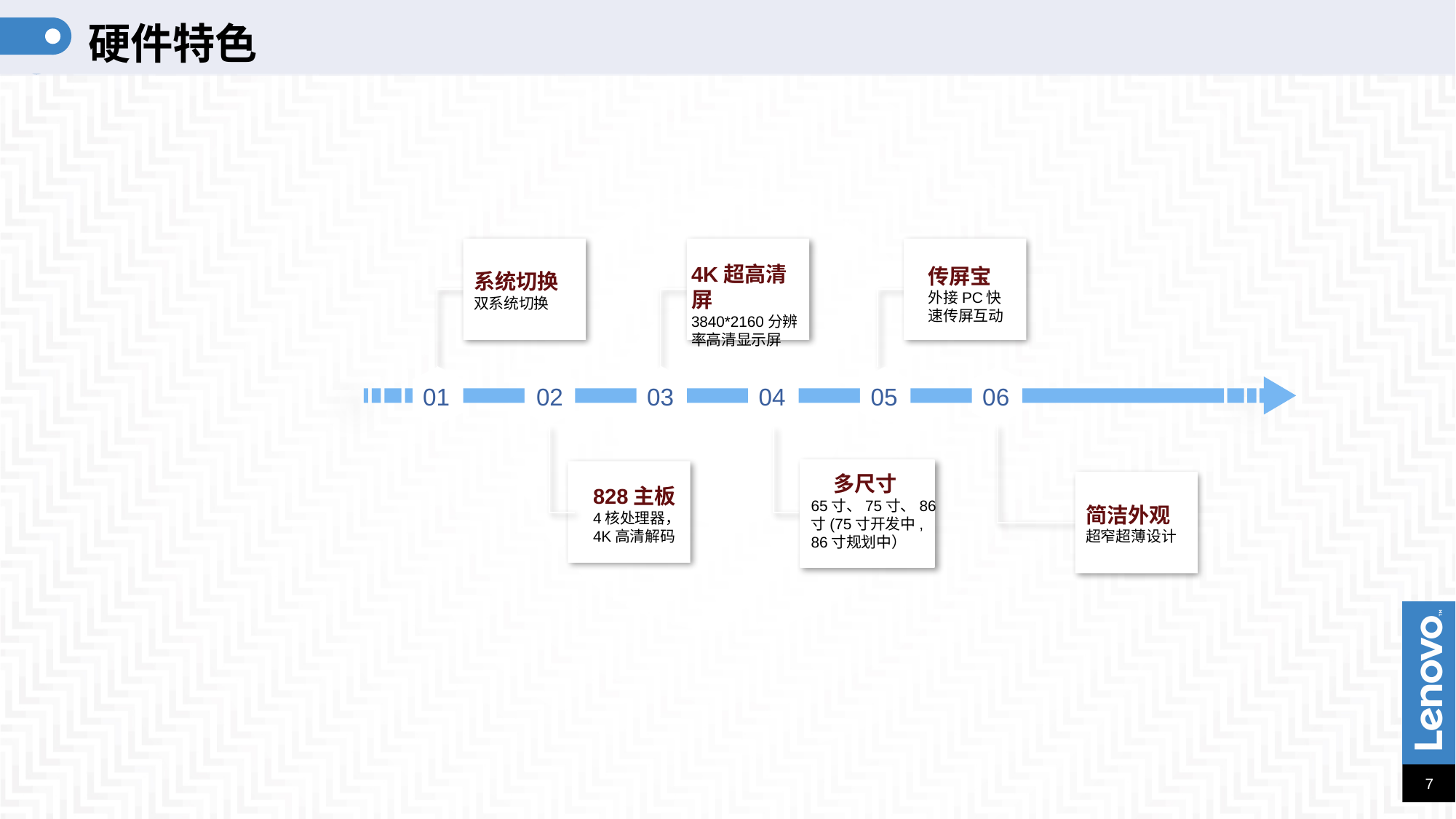

硬件特色

4K超高清屏
3840*2160分辨率高清显示屏
传屏宝
外接PC快速传屏互动
系统切换
双系统切换

01

02

03

04

05

06

z
   多尺寸
65寸、75寸、86寸(75寸开发中,
86寸规划中）

828主板
4核处理器，
4K高清解码
简洁外观
超窄超薄设计